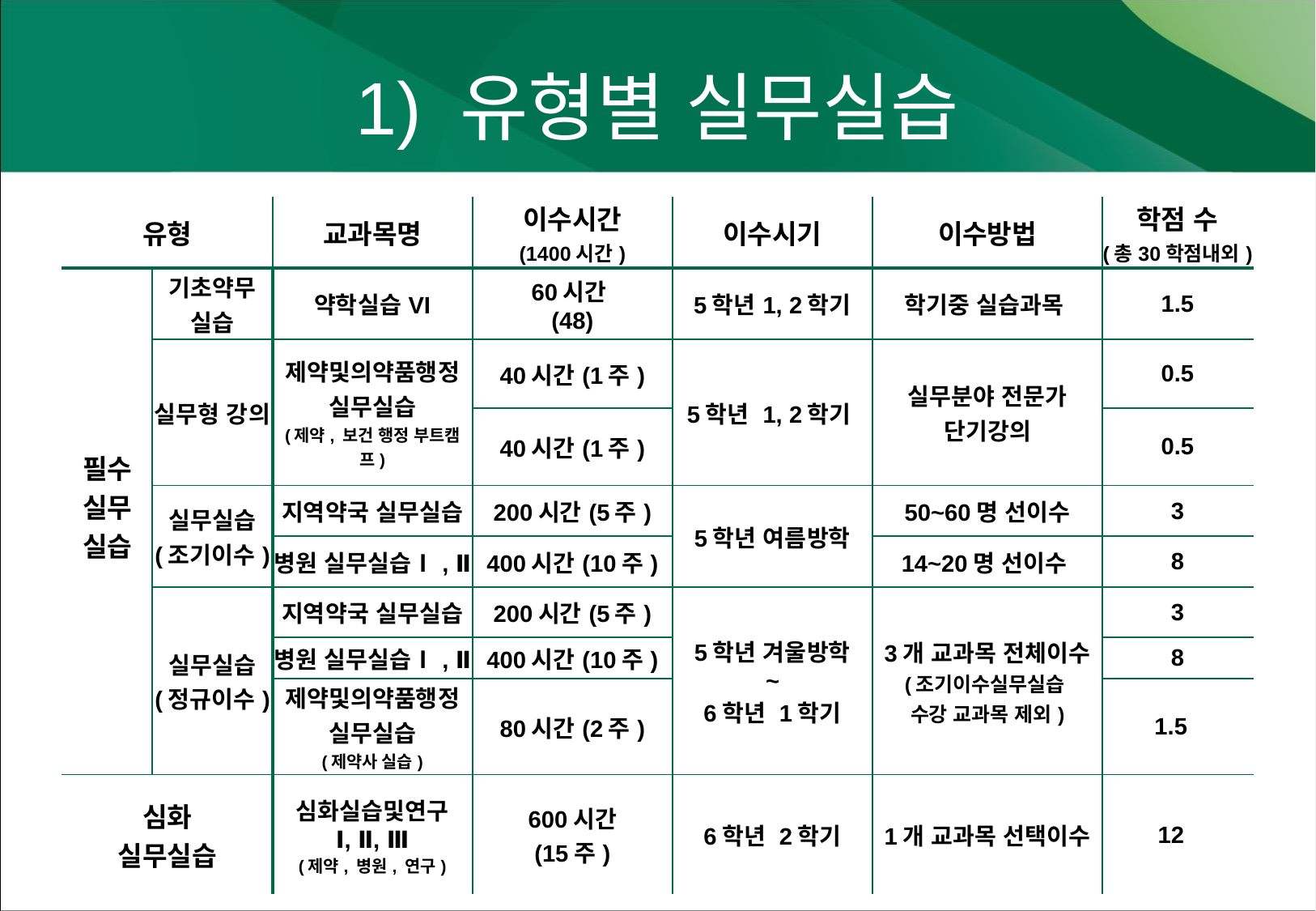

# 1) 유형별 실무실습
| 유형 |  | 교과목명 | 이수시간 (1400시간) | 이수시기 | 이수방법 | 학점 수 (총30학점내외) |
| --- | --- | --- | --- | --- | --- | --- |
| 필수 실무 실습 | 기초약무 실습 | 약학실습VI | 60시간 (48) | 5학년1, 2학기 | 학기중 실습과목 | 1.5 |
|  | 실무형 강의 | 제약및의약품행정 실무실습 (제약, 보건 행정 부트캠프) | 40시간(1주) | 5학년 1, 2학기 | 실무분야 전문가 단기강의 | 0.5 |
|  |  |  | 40시간(1주) |  |  | 0.5 |
|  | 실무실습 (조기이수) | 지역약국 실무실습 | 200시간(5주) | 5학년 여름방학 | 50~60명 선이수 | 3 |
|  |  | 병원 실무실습Ⅰ, Ⅱ | 400시간(10주) |  | 14~20명 선이수 | 8 |
|  | 실무실습 (정규이수) | 지역약국 실무실습 | 200시간(5주) | 5학년 겨울방학 ~ 6학년 1학기 | 3개 교과목 전체이수 (조기이수실무실습 수강 교과목 제외) | 3 |
|  |  | 병원 실무실습Ⅰ, Ⅱ | 400시간(10주) |  |  | 8 |
|  |  | 제약및의약품행정 실무실습 (제약사 실습) | 80시간(2주) |  |  | 1.5 |
| 심화 실무실습 |  | 심화실습및연구 Ⅰ, Ⅱ, Ⅲ (제약, 병원, 연구) | 600시간 (15주) | 6학년 2학기 | 1개 교과목 선택이수 | 12 |